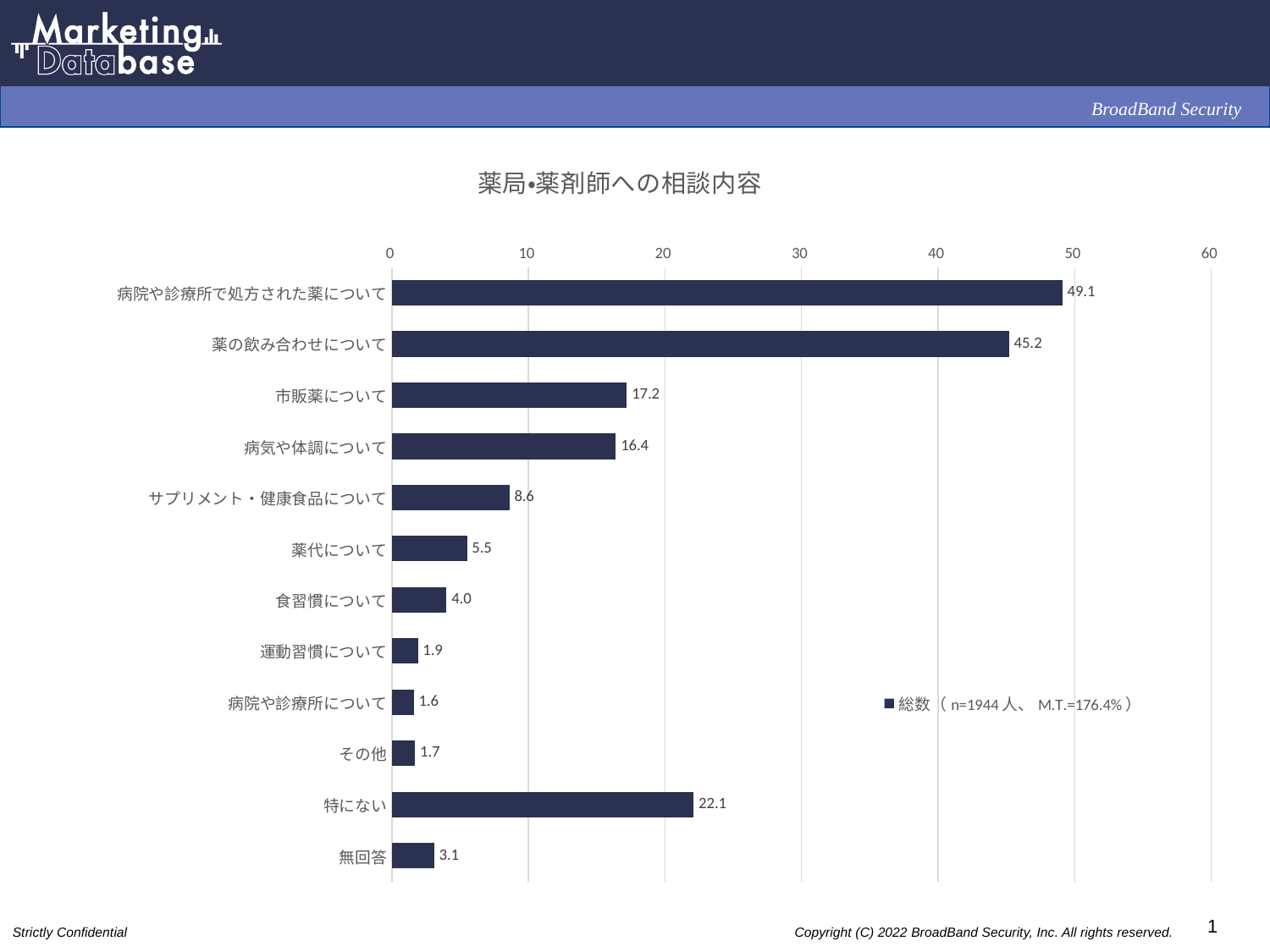

### Chart: 薬局・薬剤師への相談内容

| Category | 総数（n=1944人、M.T.=176.4%） |
|---|---|
| 病院や診療所で処方された薬について | 49.1 |
| 薬の飲み合わせについて | 45.2 |
| 市販薬について | 17.2 |
| 病気や体調について | 16.4 |
| サプリメント・健康食品について | 8.6 |
| 薬代について | 5.5 |
| 食習慣について | 4.0 |
| 運動習慣について | 1.9 |
| 病院や診療所について | 1.6 |
| その他 | 1.7 |
| 特にない | 22.1 |
| 無回答 | 3.1 |